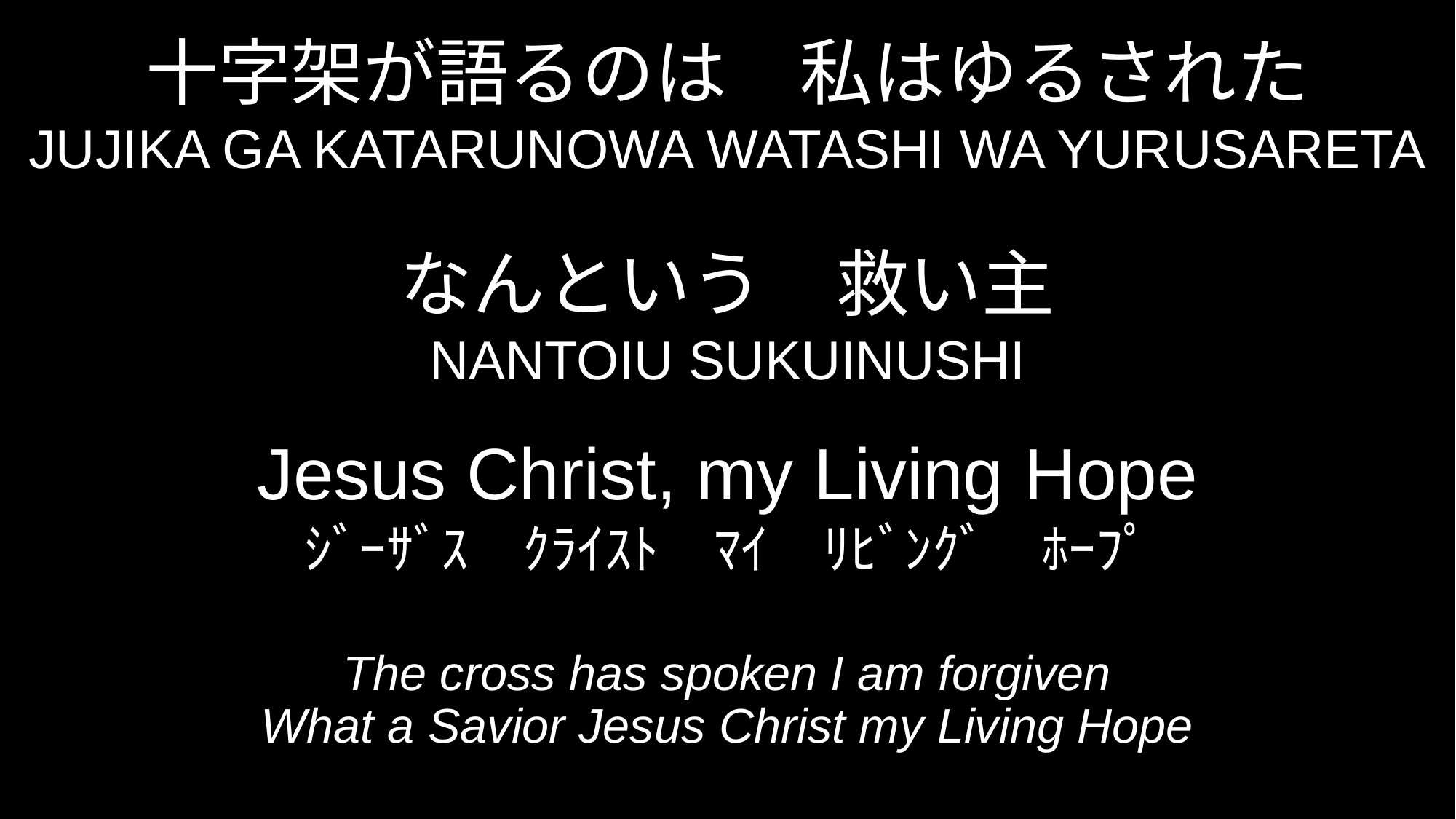

# 十字架が語るのは　私はゆるされた JUJIKA GA KATARUNOWA WATASHI WA YURUSARETA 　 なんという　救い主 NANTOIU SUKUINUSHI Jesus Christ, my Living Hope ｼﾞｰｻﾞｽ　ｸﾗｲｽﾄ　ﾏｲ　ﾘﾋﾞﾝｸﾞ　ﾎｰﾌﾟ
The cross has spoken I am forgiven
What a Savior Jesus Christ my Living Hope